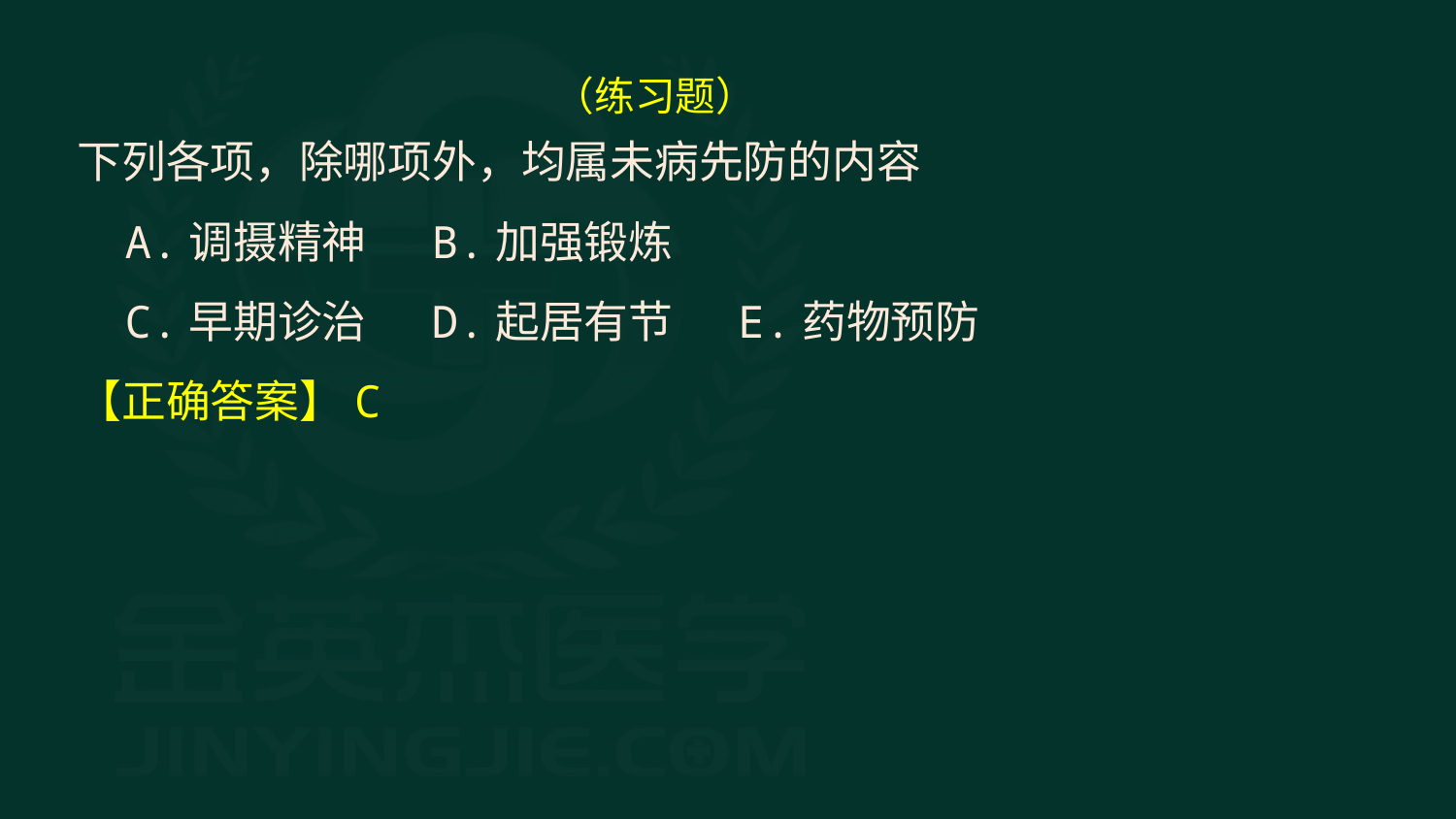

（练习题）
下列各项，除哪项外，均属未病先防的内容
A.调摄精神 　B.加强锻炼
C.早期诊治 　D.起居有节 　E.药物预防
【正确答案】C